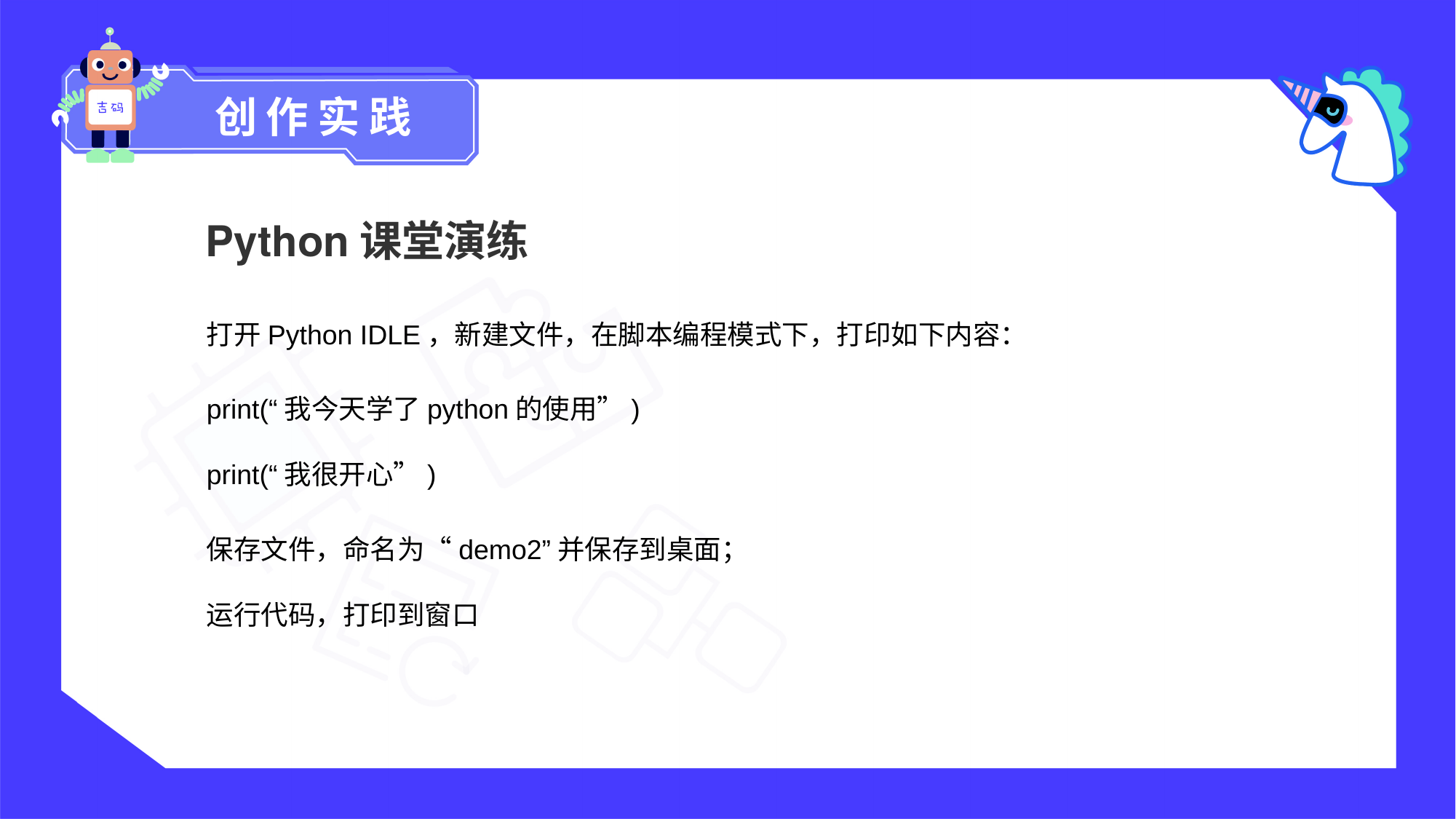

创作实践
Python课堂演练
打开Python IDLE，新建文件，在脚本编程模式下，打印如下内容：
print(“我今天学了python的使用”)
print(“我很开心”)
保存文件，命名为“demo2”并保存到桌面；
运行代码，打印到窗口